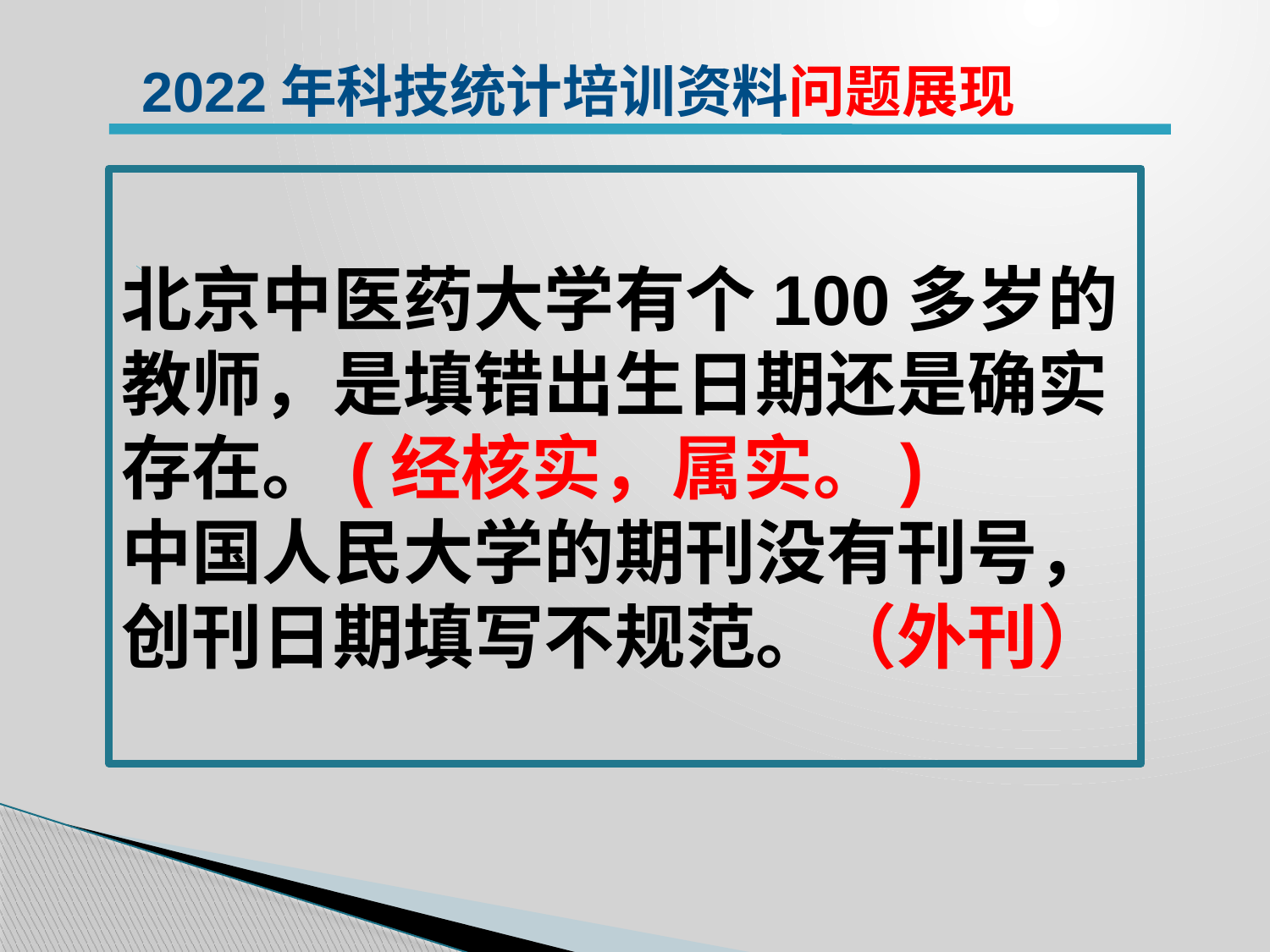

2022年科技统计培训资料问题展现
北京中医药大学有个100多岁的教师，是填错出生日期还是确实存在。(经核实，属实。)
中国人民大学的期刊没有刊号，创刊日期填写不规范。（外刊）